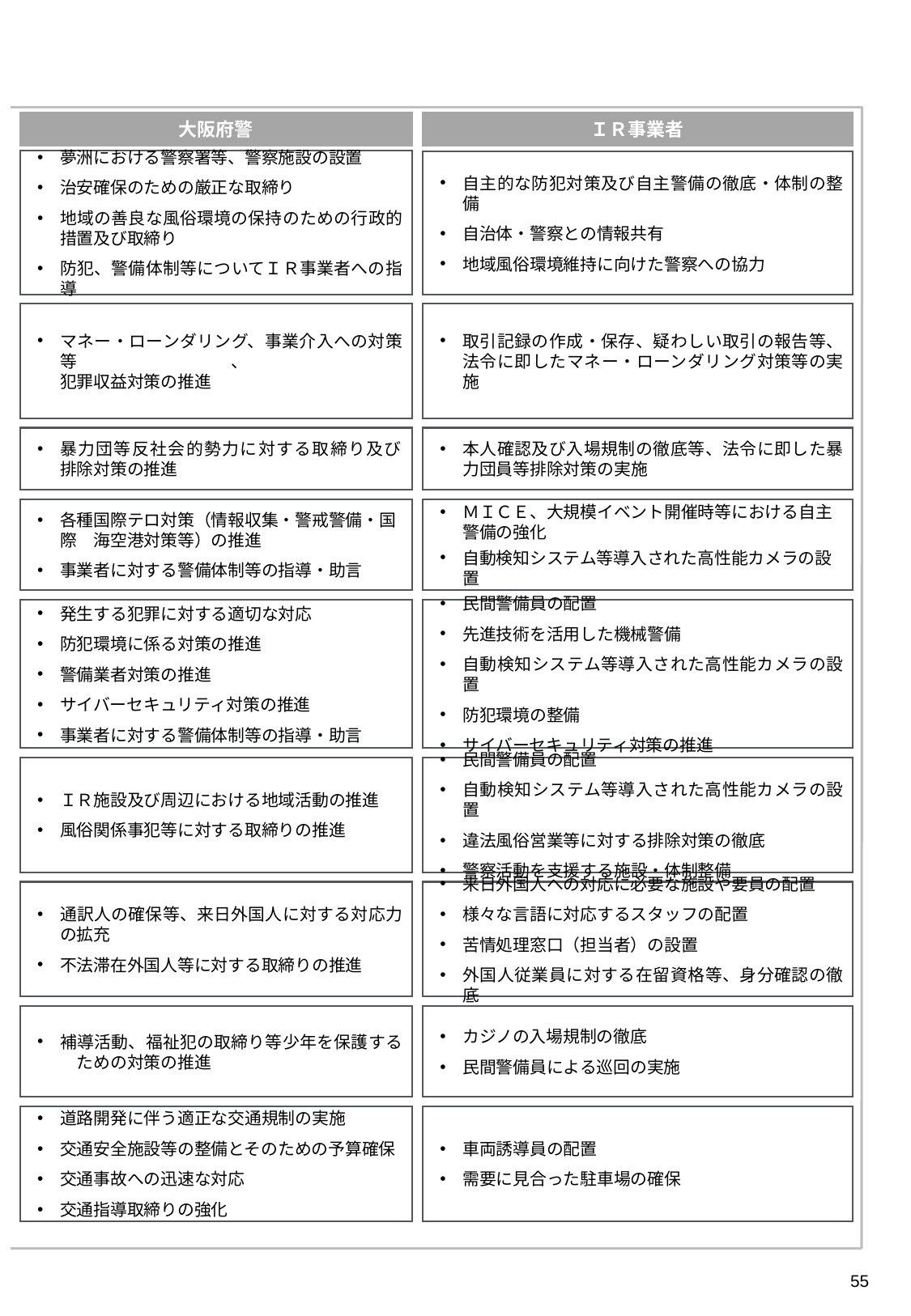

大阪府警
ＩＲ事業者
夢洲における警察署等、警察施設の設置
治安確保のための厳正な取締り
地域の善良な風俗環境の保持のための行政的措置及び取締り
防犯、警備体制等についてＩＲ事業者への指導
自主的な防犯対策及び自主警備の徹底・体制の整備
自治体・警察との情報共有
地域風俗環境維持に向けた警察への協力
マネー・ローンダリング、事業介入への対策等、
犯罪収益対策の推進
取引記録の作成・保存、疑わしい取引の報告等、法令に即したマネー・ローンダリング対策等の実施
暴力団等反社会的勢力に対する取締り及び
排除対策の推進
本人確認及び入場規制の徹底等、法令に即した暴力団員等排除対策の実施
各種国際テロ対策（情報収集・警戒警備・国際　海空港対策等）の推進
事業者に対する警備体制等の指導・助言
ＭＩＣＥ、大規模イベント開催時等における自主警備の強化
自動検知システム等導入された高性能カメラの設置
発生する犯罪に対する適切な対応
防犯環境に係る対策の推進
警備業者対策の推進
サイバーセキュリティ対策の推進
事業者に対する警備体制等の指導・助言
民間警備員の配置
先進技術を活用した機械警備
自動検知システム等導入された高性能カメラの設置
防犯環境の整備
サイバーセキュリティ対策の推進
ＩＲ施設及び周辺における地域活動の推進
風俗関係事犯等に対する取締りの推進
民間警備員の配置
自動検知システム等導入された高性能カメラの設置
違法風俗営業等に対する排除対策の徹底
警察活動を支援する施設・体制整備
通訳人の確保等、来日外国人に対する対応力の拡充
不法滞在外国人等に対する取締りの推進
来日外国人への対応に必要な施設や要員の配置
様々な言語に対応するスタッフの配置
苦情処理窓口（担当者）の設置
外国人従業員に対する在留資格等、身分確認の徹底
補導活動、福祉犯の取締り等少年を保護する　ための対策の推進
カジノの入場規制の徹底
民間警備員による巡回の実施
道路開発に伴う適正な交通規制の実施
交通安全施設等の整備とそのための予算確保
交通事故への迅速な対応
交通指導取締りの強化
車両誘導員の配置
需要に見合った駐車場の確保
55